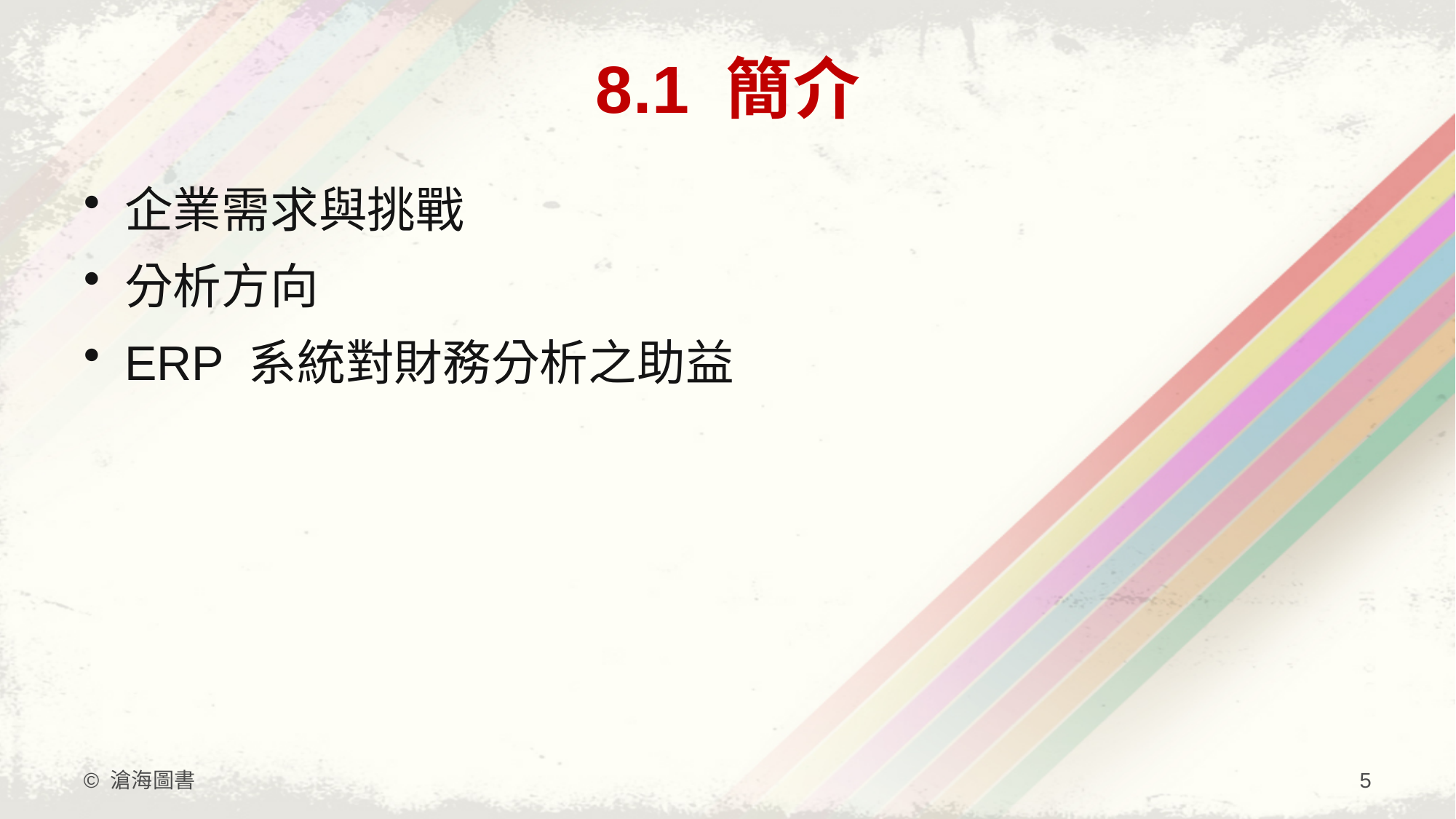

# 8.1 簡介
企業需求與挑戰
分析方向
ERP 系統對財務分析之助益

© 滄海圖書
5